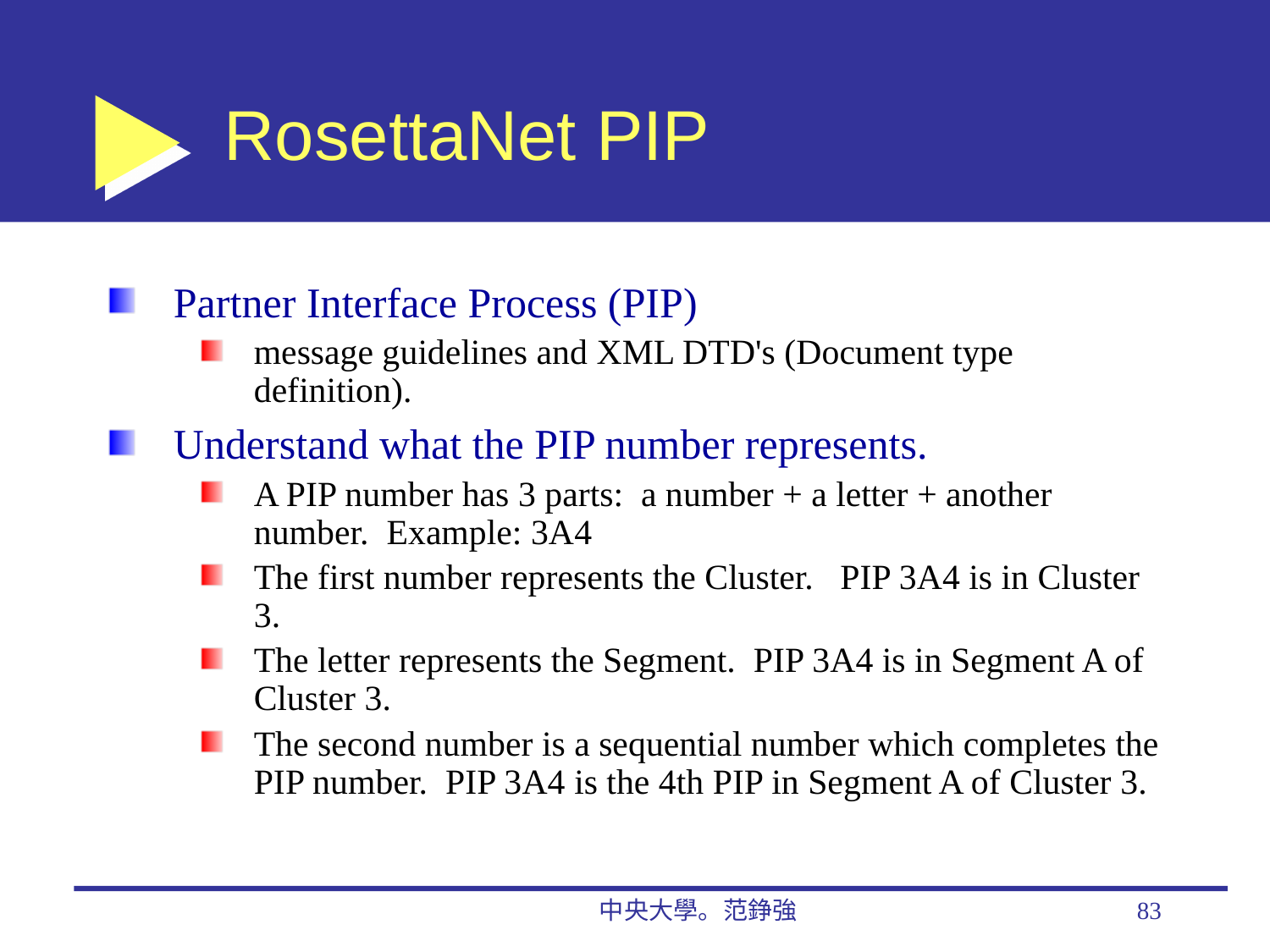

# RosettaNet PIP
Partner Interface Process (PIP)
message guidelines and XML DTD's (Document type definition).
Understand what the PIP number represents.
A PIP number has 3 parts:  a number + a letter + another number.  Example: 3A4
The first number represents the Cluster.   PIP 3A4 is in Cluster 3.
The letter represents the Segment.  PIP 3A4 is in Segment A of Cluster 3.
The second number is a sequential number which completes the PIP number.  PIP 3A4 is the 4th PIP in Segment A of Cluster 3.

中央大學。范錚強
83